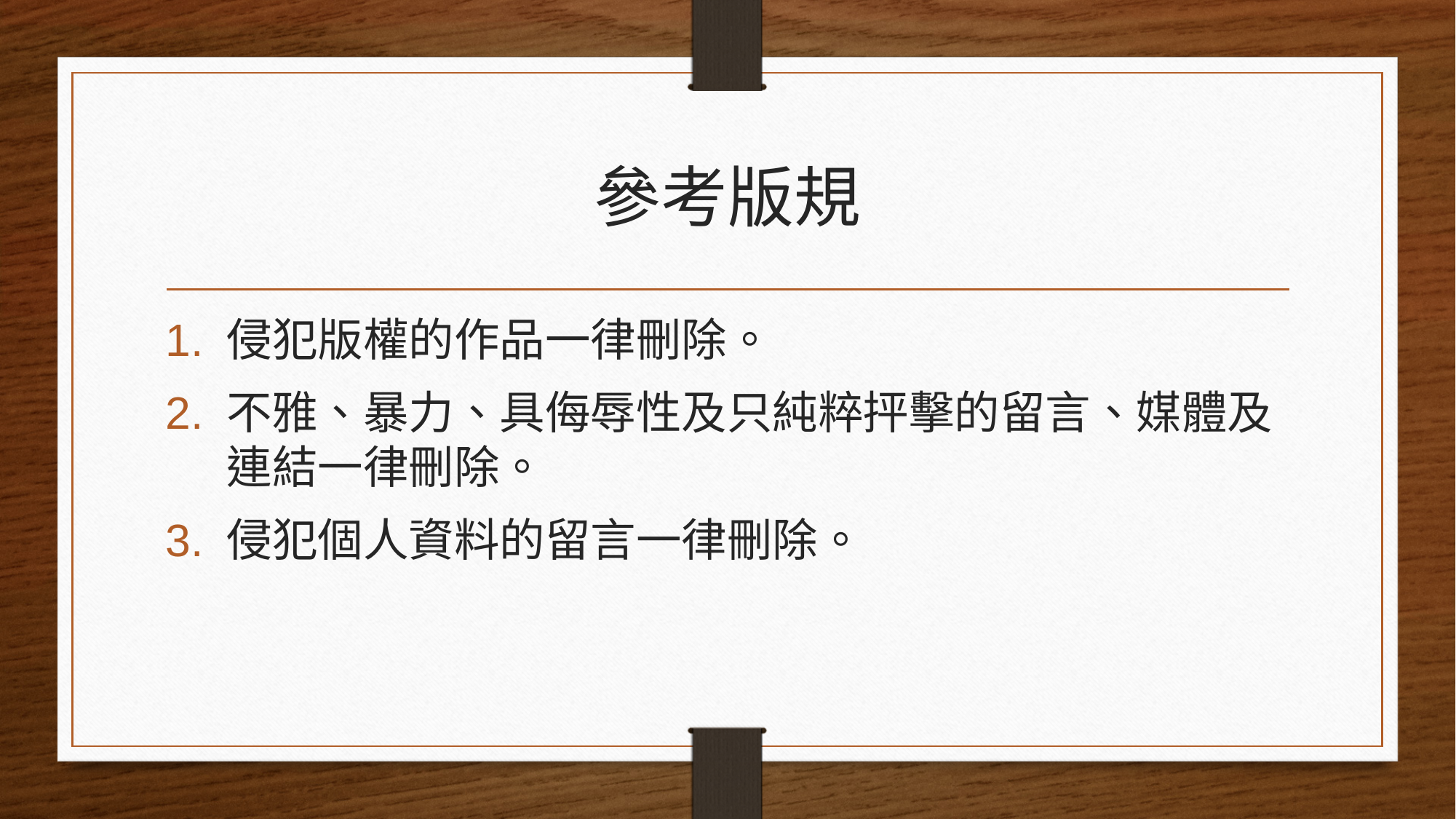

# 參考版規
侵犯版權的作品一律刪除。
不雅、暴力、具侮辱性及只純粹抨擊的留言、媒體及連結一律刪除。
侵犯個人資料的留言一律刪除。